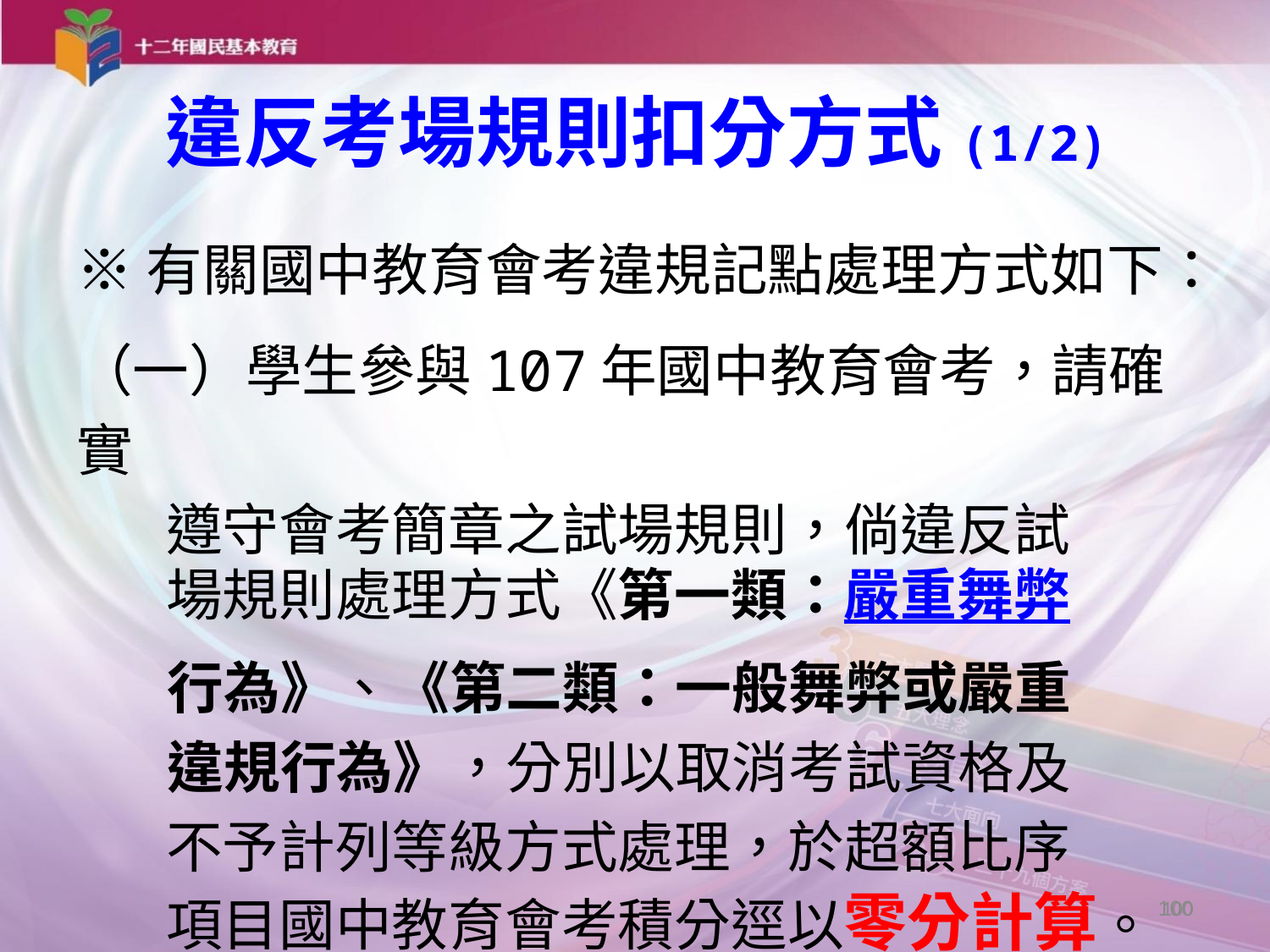

違反考場規則扣分方式(1/2)
※有關國中教育會考違規記點處理方式如下：
（一）學生參與107年國中教育會考，請確實
      遵守會考簡章之試場規則，倘違反試
      場規則處理方式《第一類：嚴重舞弊
      行為》、《第二類：一般舞弊或嚴重
      違規行為》，分別以取消考試資格及
      不予計列等級方式處理，於超額比序
      項目國中教育會考積分逕以零分計算。
100
100